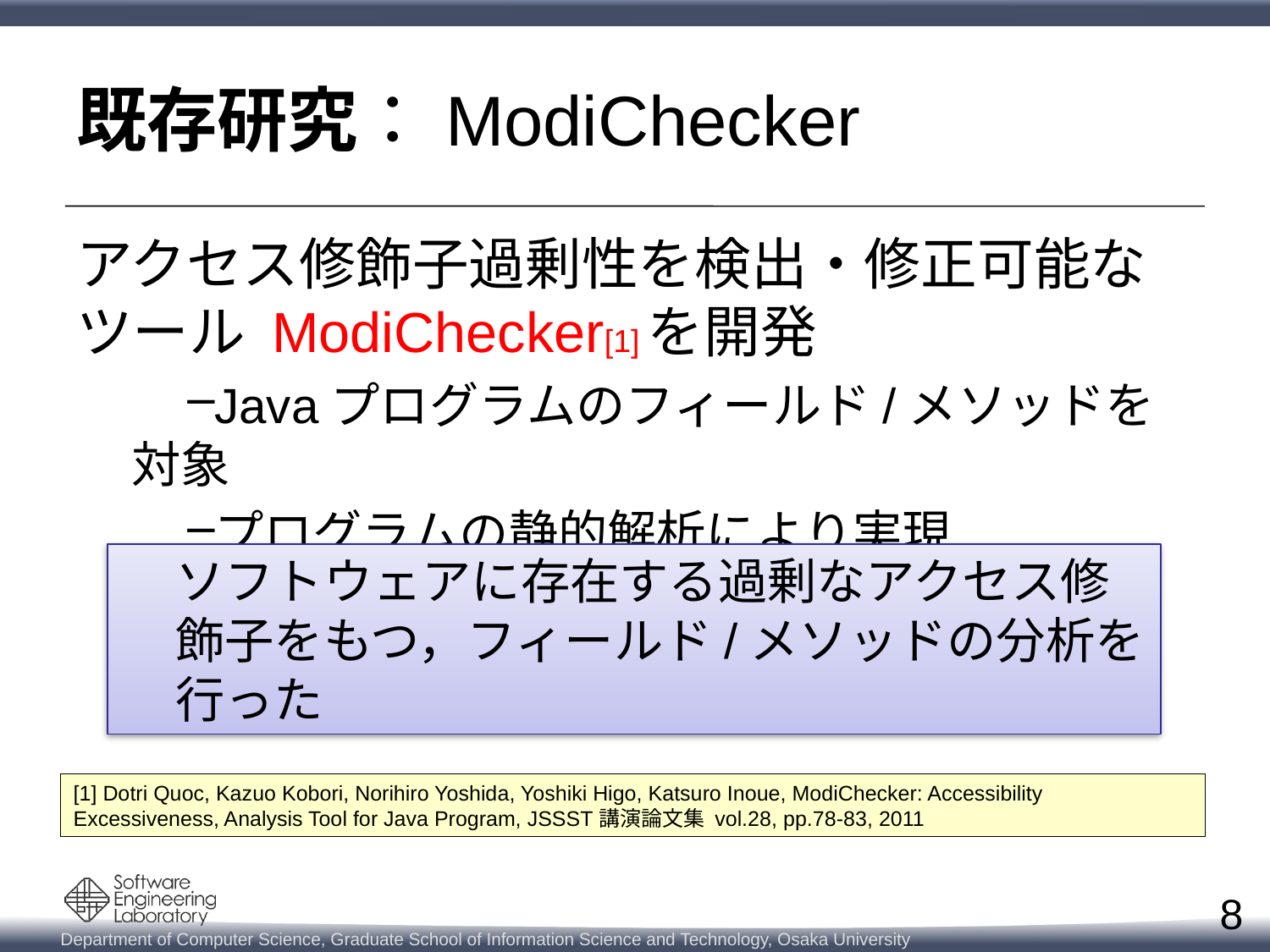

# 既存研究：ModiChecker
アクセス修飾子過剰性を検出・修正可能な
ツール ModiChecker[1]を開発
Javaプログラムのフィールド/メソッドを対象
プログラムの静的解析により実現

ソフトウェアに存在する過剰なアクセス修飾子をもつ，フィールド/メソッドの分析を行った
[1] Dotri Quoc, Kazuo Kobori, Norihiro Yoshida, Yoshiki Higo, Katsuro Inoue, ModiChecker: Accessibility Excessiveness, Analysis Tool for Java Program, JSSST講演論文集 vol.28, pp.78-83, 2011
8